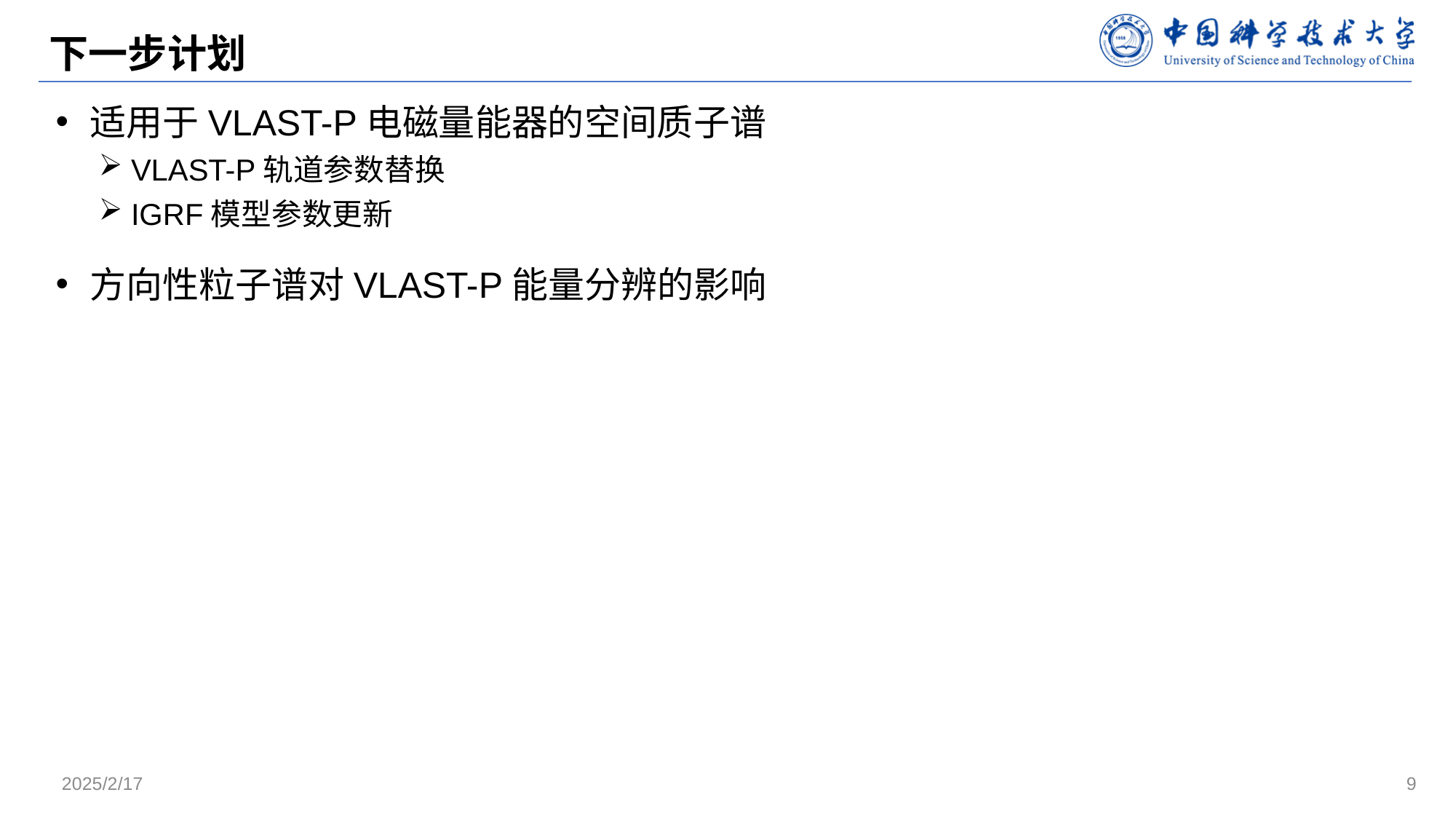

# 下一步计划
适用于VLAST-P电磁量能器的空间质子谱
VLAST-P轨道参数替换
IGRF模型参数更新
方向性粒子谱对VLAST-P能量分辨的影响

2025/2/17
9